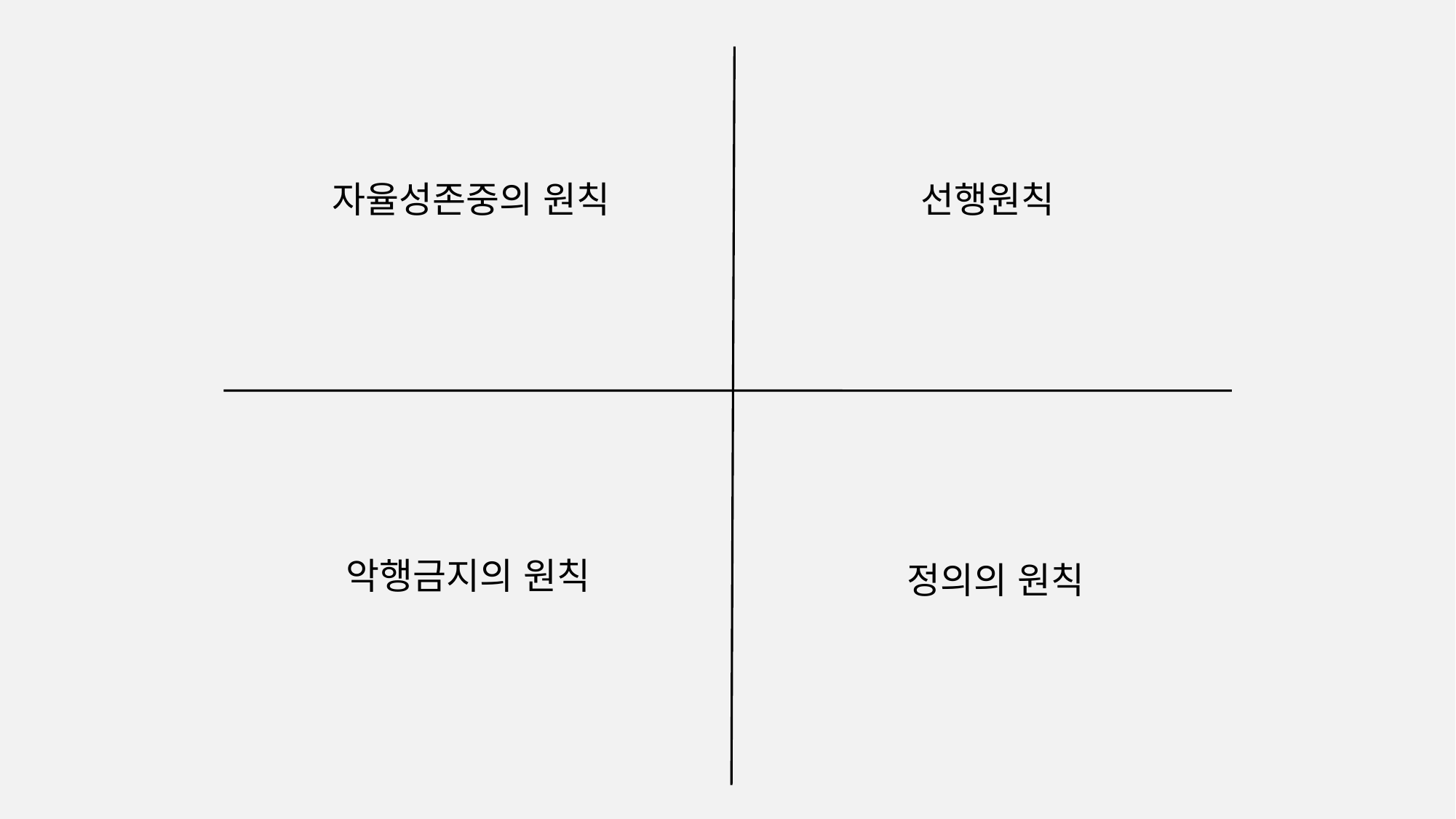

자율성존중의 원칙
선행원칙
악행금지의 원칙
정의의 원칙